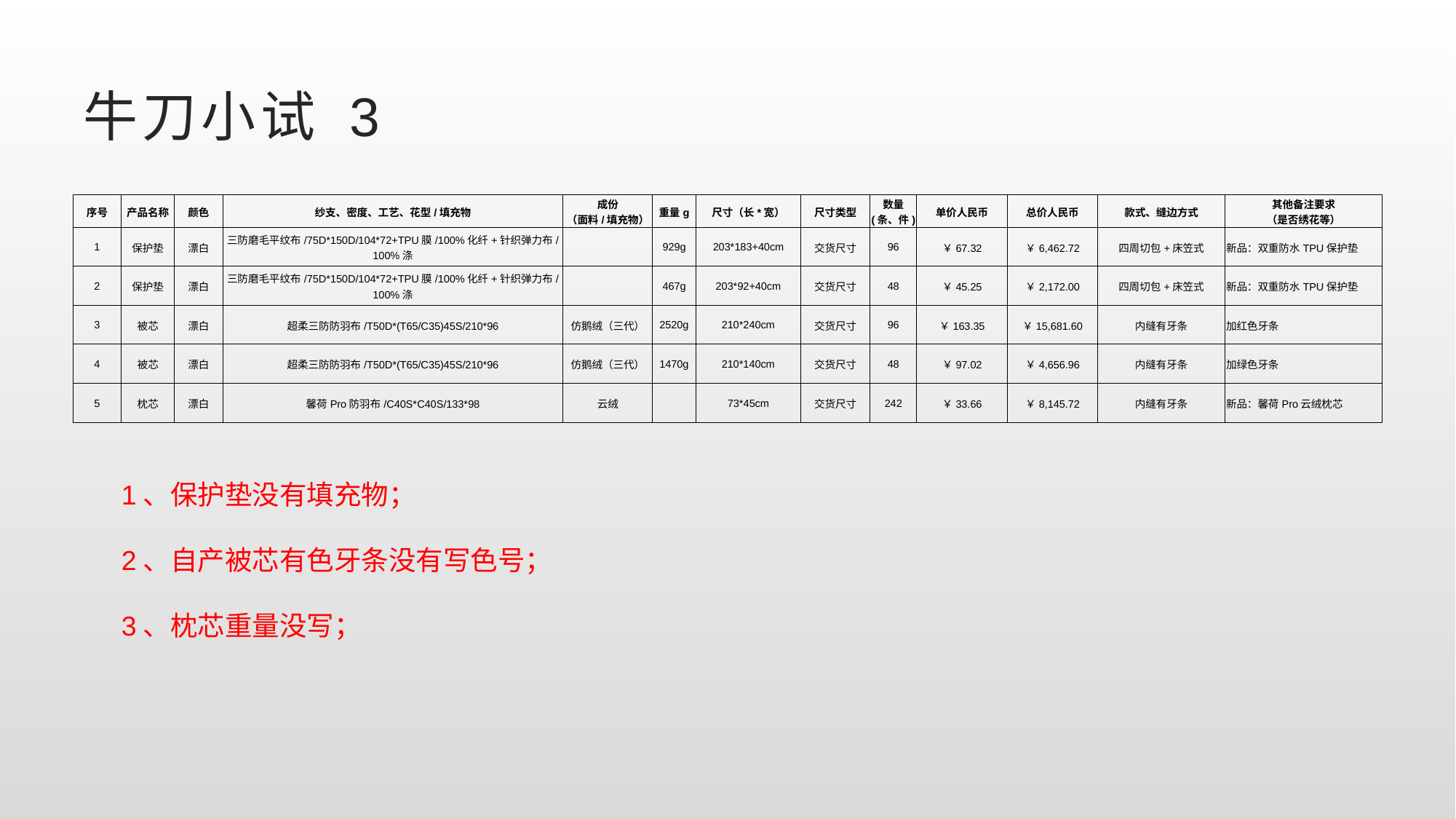

# 牛刀小试 3
| 序号 | 产品名称 | 颜色 | 纱支、密度、工艺、花型/填充物 | 成份 （面料/填充物） | 重量g | 尺寸（长\*宽） | 尺寸类型 | 数量 (条、件) | 单价人民币 | 总价人民币 | 款式、缝边方式 | 其他备注要求 （是否绣花等） |
| --- | --- | --- | --- | --- | --- | --- | --- | --- | --- | --- | --- | --- |
| 1 | 保护垫 | 漂白 | 三防磨毛平纹布/75D\*150D/104\*72+TPU膜/100%化纤+针织弹力布/100%涤 |  | 929g | 203\*183+40cm | 交货尺寸 | 96 | ￥67.32 | ￥6,462.72 | 四周切包+床笠式 | 新品：双重防水TPU保护垫 |
| 2 | 保护垫 | 漂白 | 三防磨毛平纹布/75D\*150D/104\*72+TPU膜/100%化纤+针织弹力布/100%涤 |  | 467g | 203\*92+40cm | 交货尺寸 | 48 | ￥45.25 | ￥2,172.00 | 四周切包+床笠式 | 新品：双重防水TPU保护垫 |
| 3 | 被芯 | 漂白 | 超柔三防防羽布/T50D\*(T65/C35)45S/210\*96 | 仿鹅绒（三代） | 2520g | 210\*240cm | 交货尺寸 | 96 | ￥163.35 | ￥15,681.60 | 内缝有牙条 | 加红色牙条 |
| 4 | 被芯 | 漂白 | 超柔三防防羽布/T50D\*(T65/C35)45S/210\*96 | 仿鹅绒（三代） | 1470g | 210\*140cm | 交货尺寸 | 48 | ￥97.02 | ￥4,656.96 | 内缝有牙条 | 加绿色牙条 |
| 5 | 枕芯 | 漂白 | 馨荷Pro防羽布/C40S\*C40S/133\*98 | 云绒 |  | 73\*45cm | 交货尺寸 | 242 | ￥33.66 | ￥8,145.72 | 内缝有牙条 | 新品：馨荷Pro云绒枕芯 |
1、保护垫没有填充物；

2、自产被芯有色牙条没有写色号；

3、枕芯重量没写；
27